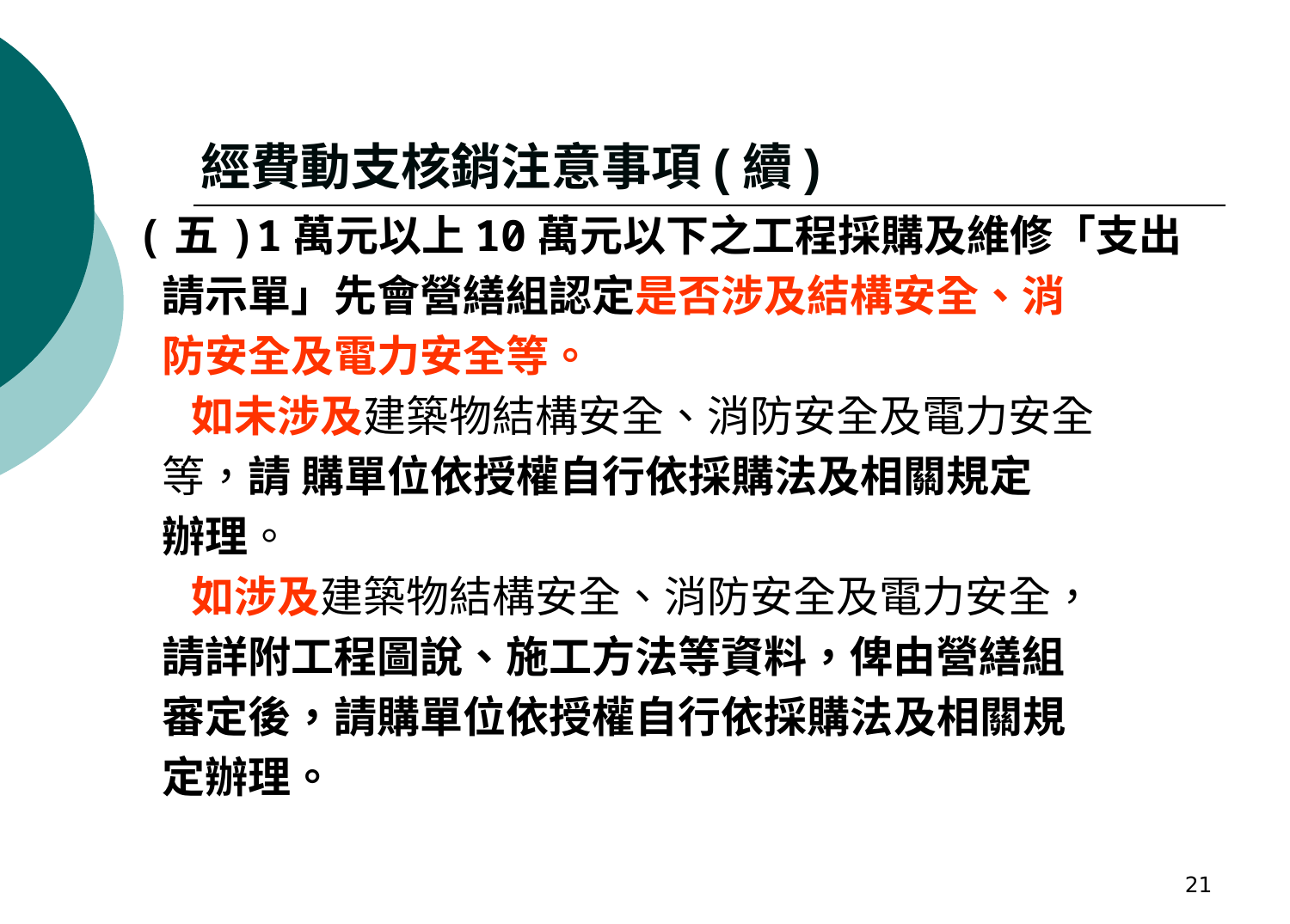

經費動支核銷注意事項(續)
   (五)1萬元以上10萬元以下之工程採購及維修「支出
      請示單」先會營繕組認定是否涉及結構安全、消
      防安全及電力安全等。
         如未涉及建築物結構安全、消防安全及電力安全
      等，請 購單位依授權自行依採購法及相關規定
      辦理。
         如涉及建築物結構安全、消防安全及電力安全，
      請詳附工程圖說、施工方法等資料，俾由營繕組
      審定後，請購單位依授權自行依採購法及相關規
      定辦理。
21